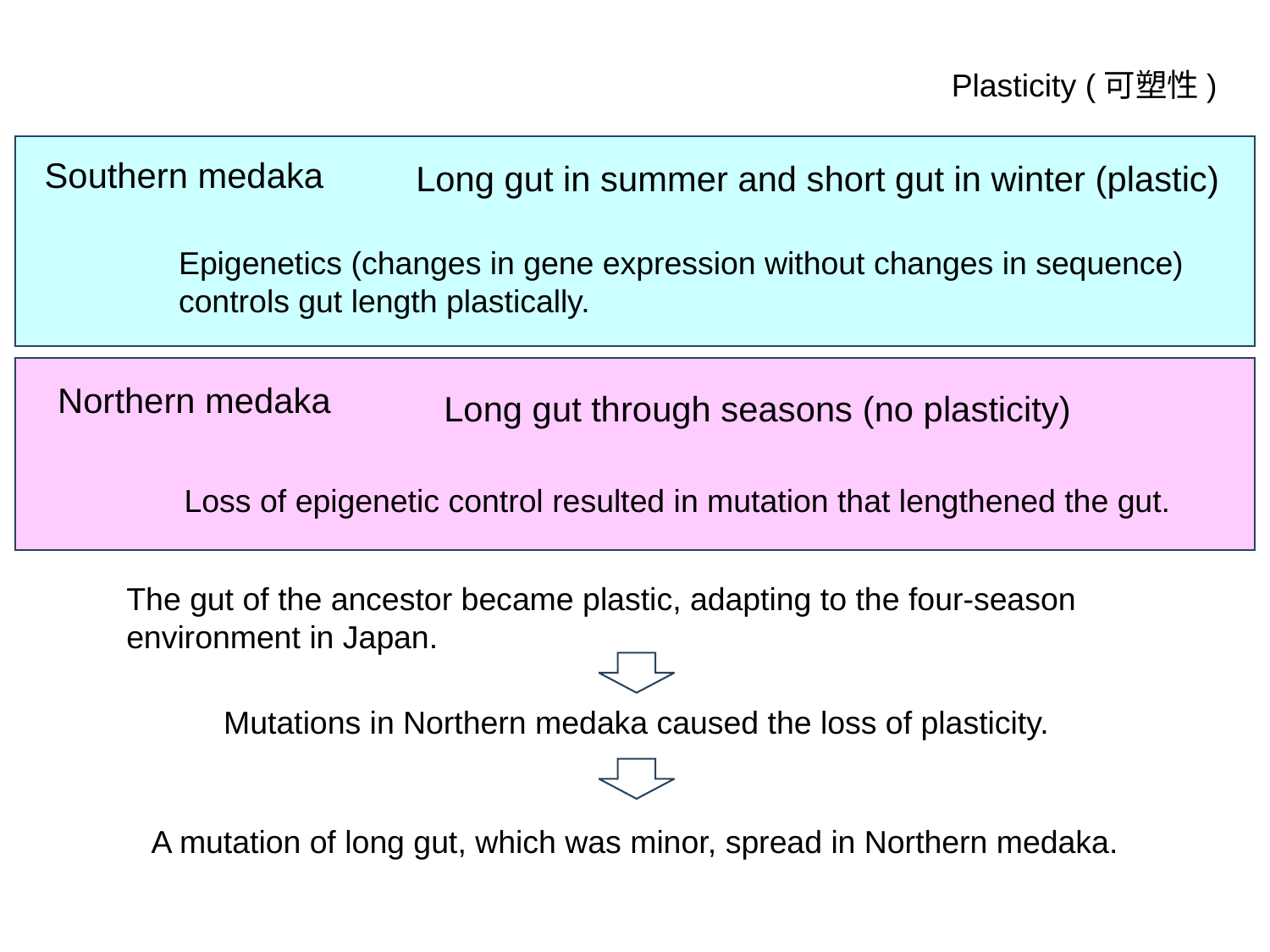

Plasticity (可塑性)

Southern medaka
Long gut in summer and short gut in winter (plastic)
Epigenetics (changes in gene expression without changes in sequence) controls gut length plastically.

Northern medaka
Long gut through seasons (no plasticity)
Loss of epigenetic control resulted in mutation that lengthened the gut.
The gut of the ancestor became plastic, adapting to the four-season environment in Japan.

Mutations in Northern medaka caused the loss of plasticity.

A mutation of long gut, which was minor, spread in Northern medaka.